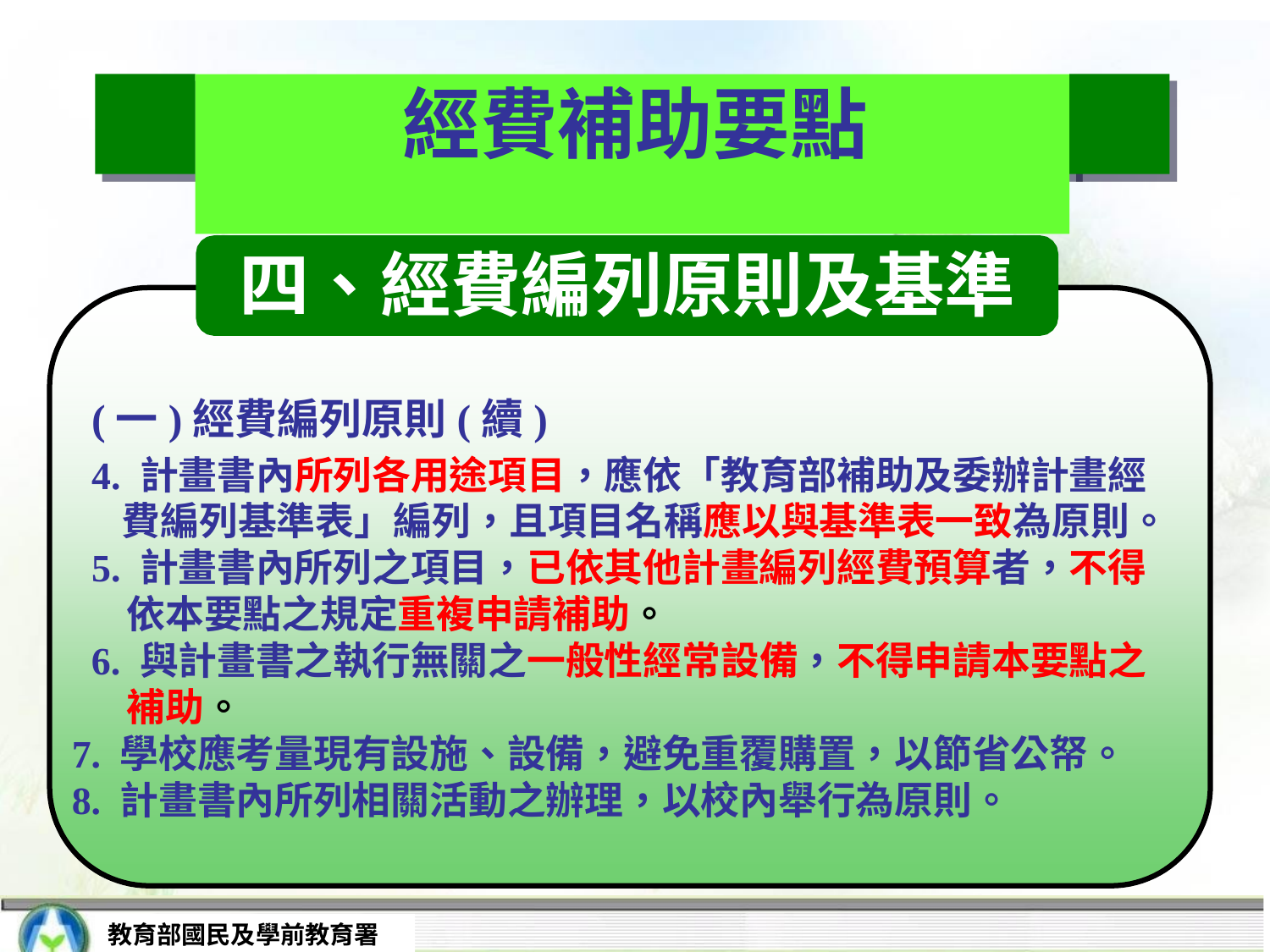

# 經費補助要點

四、經費編列原則及基準

(一)經費編列原則(續)
4. 計畫書內所列各用途項目，應依「教育部補助及委辦計畫經
費編列基準表」編列，且項目名稱應以與基準表一致為原則。
5. 計畫書內所列之項目，已依其他計畫編列經費預算者，不得
依本要點之規定重複申請補助。
6. 與計畫書之執行無關之一般性經常設備，不得申請本要點之  補助。
7. 學校應考量現有設施、設備，避免重覆購置，以節省公帑。
8. 計畫書內所列相關活動之辦理，以校內舉行為原則。
教育部國民及學前教育署